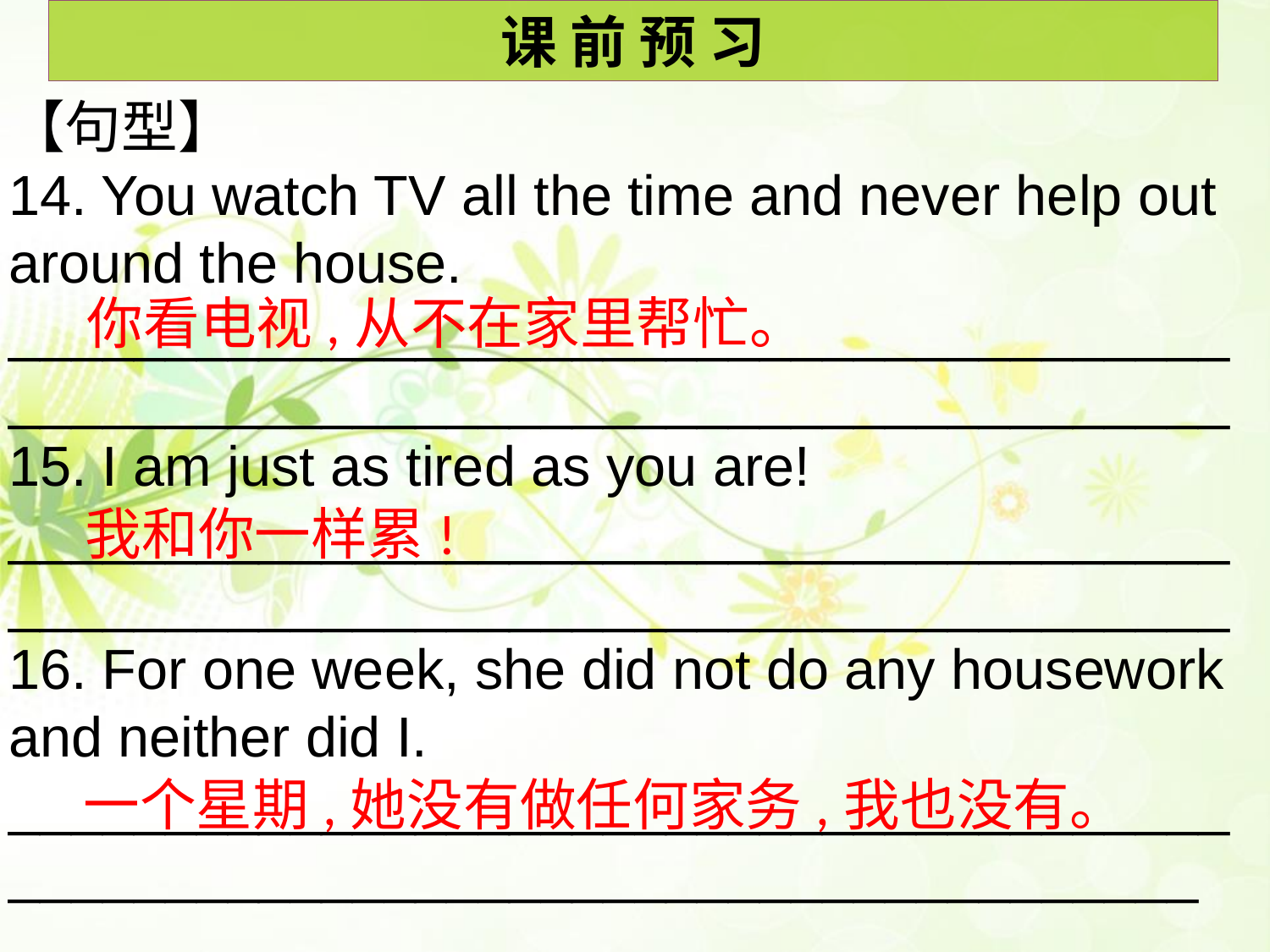

课 前 预 习
【句型】
14. You watch TV all the time and never help out around the house.
______________________________________________________________________________
15. I am just as tired as you are!
______________________________________________________________________________
16. For one week, she did not do any housework and neither did I.
_____________________________________________________________________________

你看电视,从不在家里帮忙。
我和你一样累!
一个星期,她没有做任何家务,我也没有。